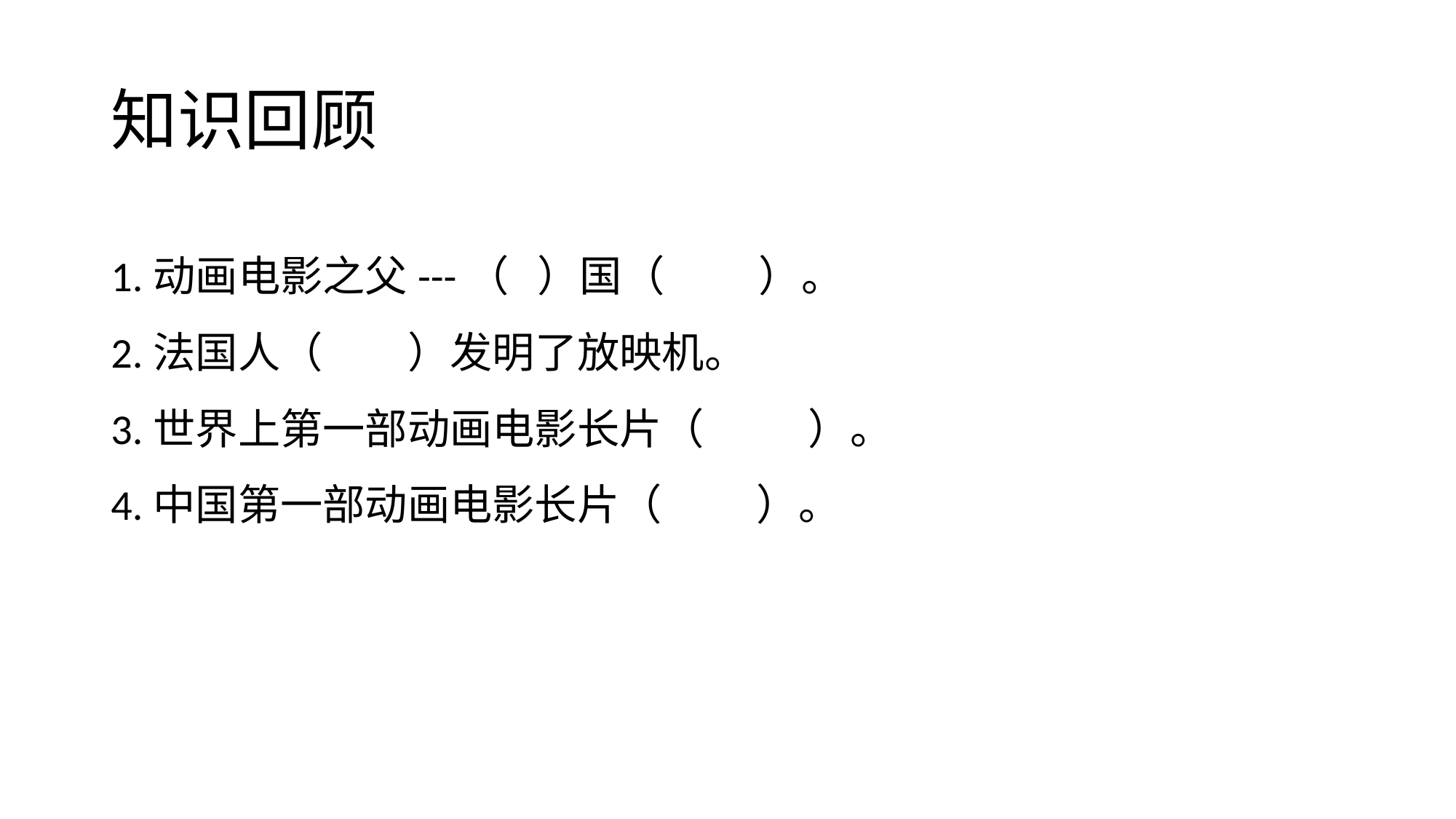

# 知识回顾
1.动画电影之父---（   ）国（          ）。
2.法国人（         ）发明了放映机。
3.世界上第一部动画电影长片（           ）。
4.中国第一部动画电影长片（          ）。